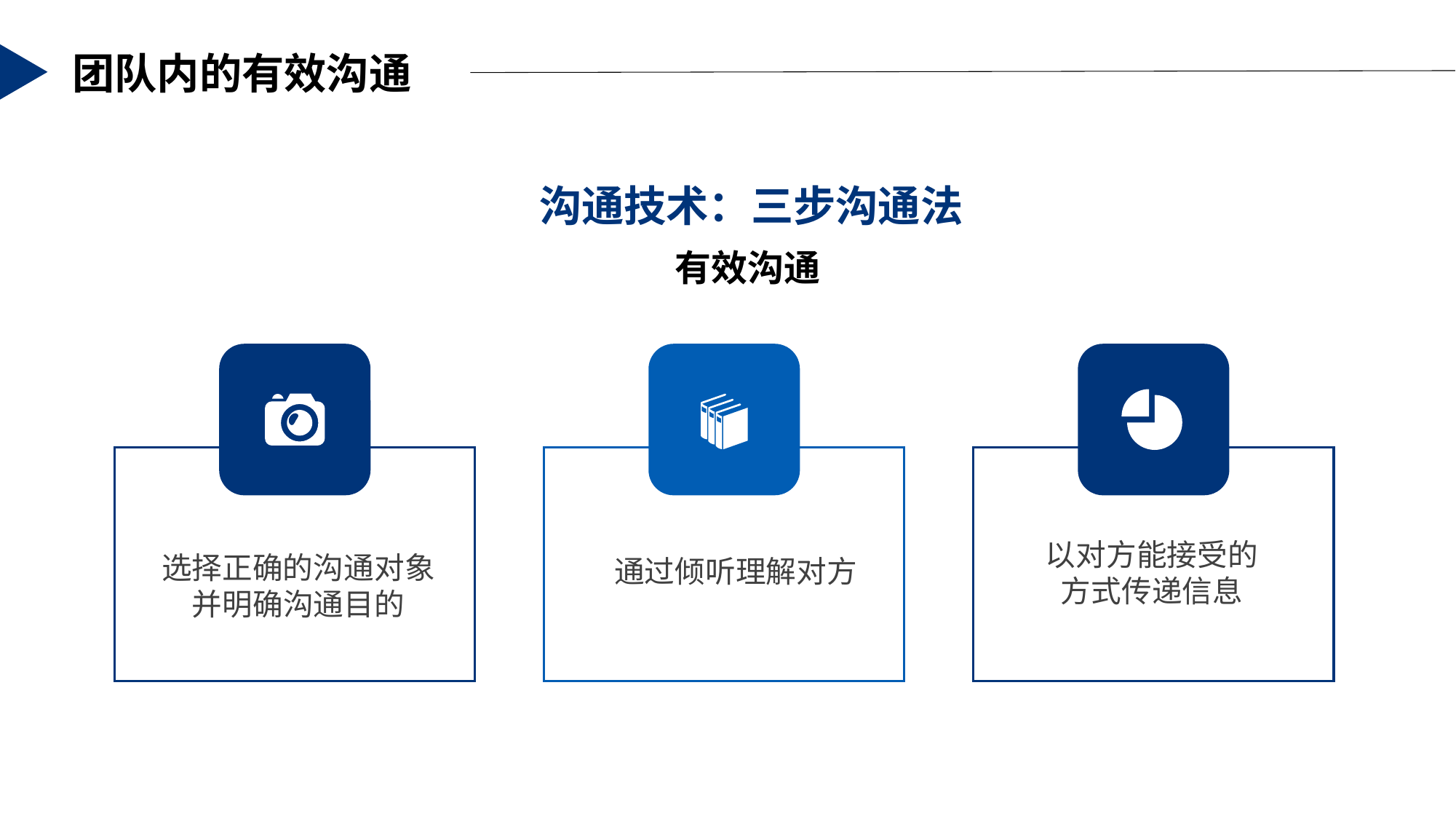

沟通技术：三步沟通法
有效沟通

以对方能接受的方式传递信息
选择正确的沟通对象
并明确沟通目的
通过倾听理解对方